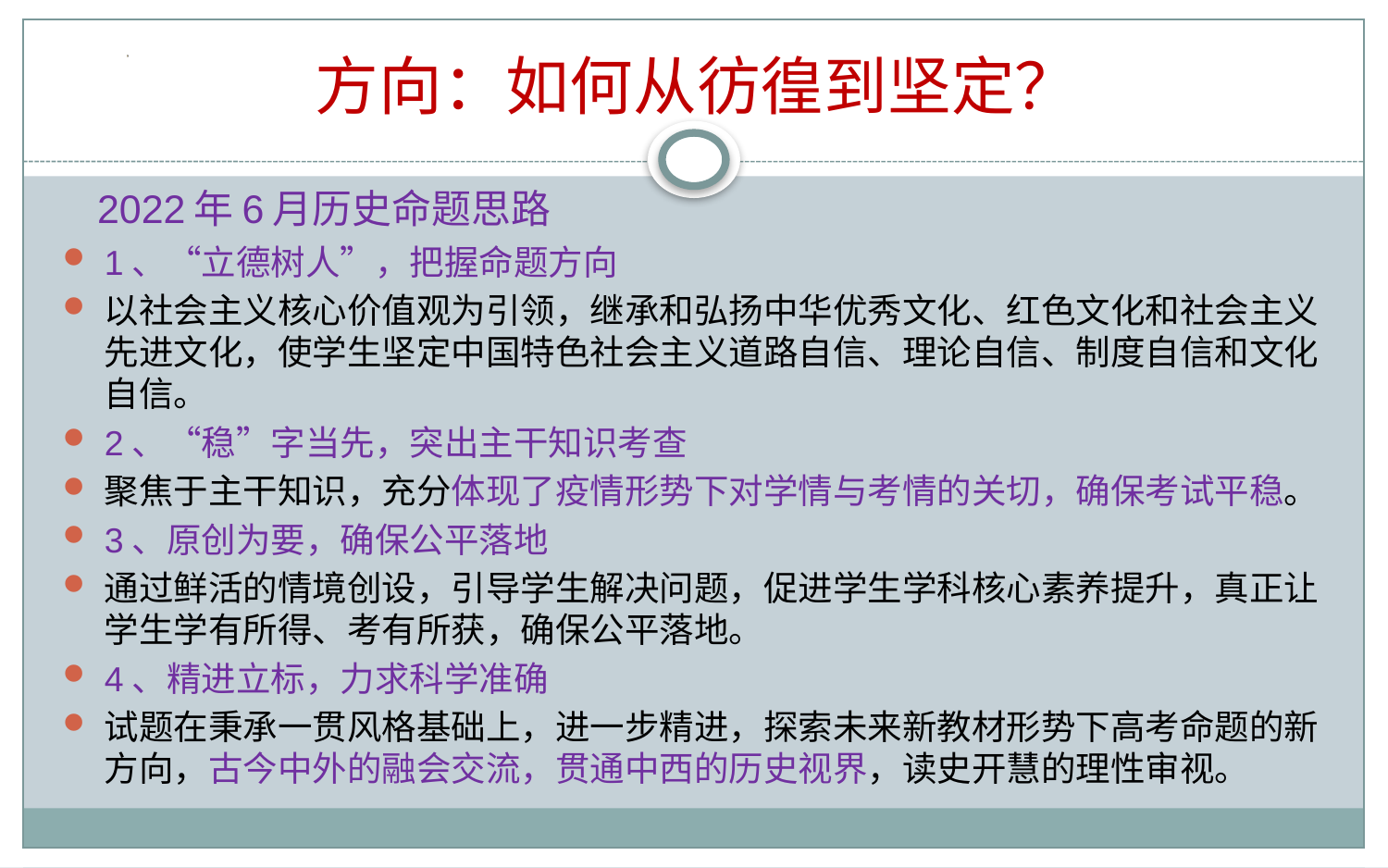

方向：如何从彷徨到坚定？
# 2022年6月历史命题思路
1、“立德树人”，把握命题方向
以社会主义核心价值观为引领，继承和弘扬中华优秀文化、红色文化和社会主义先进文化，使学生坚定中国特色社会主义道路自信、理论自信、制度自信和文化自信。
2、“稳”字当先，突出主干知识考查
聚焦于主干知识，充分体现了疫情形势下对学情与考情的关切，确保考试平稳。
3、原创为要，确保公平落地
通过鲜活的情境创设，引导学生解决问题，促进学生学科核心素养提升，真正让学生学有所得、考有所获，确保公平落地。
4、精进立标，力求科学准确
试题在秉承一贯风格基础上，进一步精进，探索未来新教材形势下高考命题的新方向，古今中外的融会交流，贯通中西的历史视界，读史开慧的理性审视。